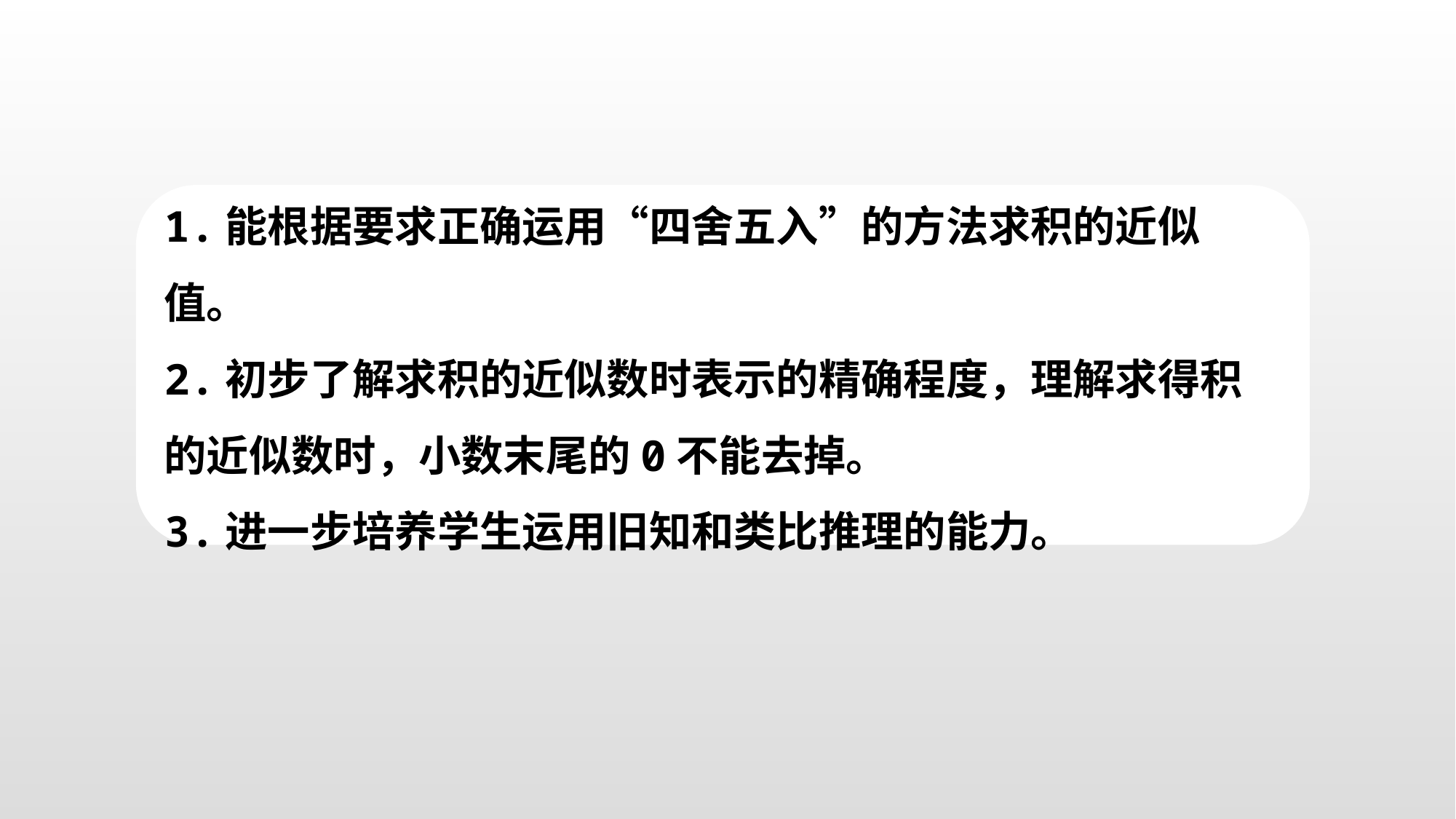

1.能根据要求正确运用“四舍五入”的方法求积的近似值。
2.初步了解求积的近似数时表示的精确程度，理解求得积的近似数时，小数末尾的0不能去掉。
3.进一步培养学生运用旧知和类比推理的能力。